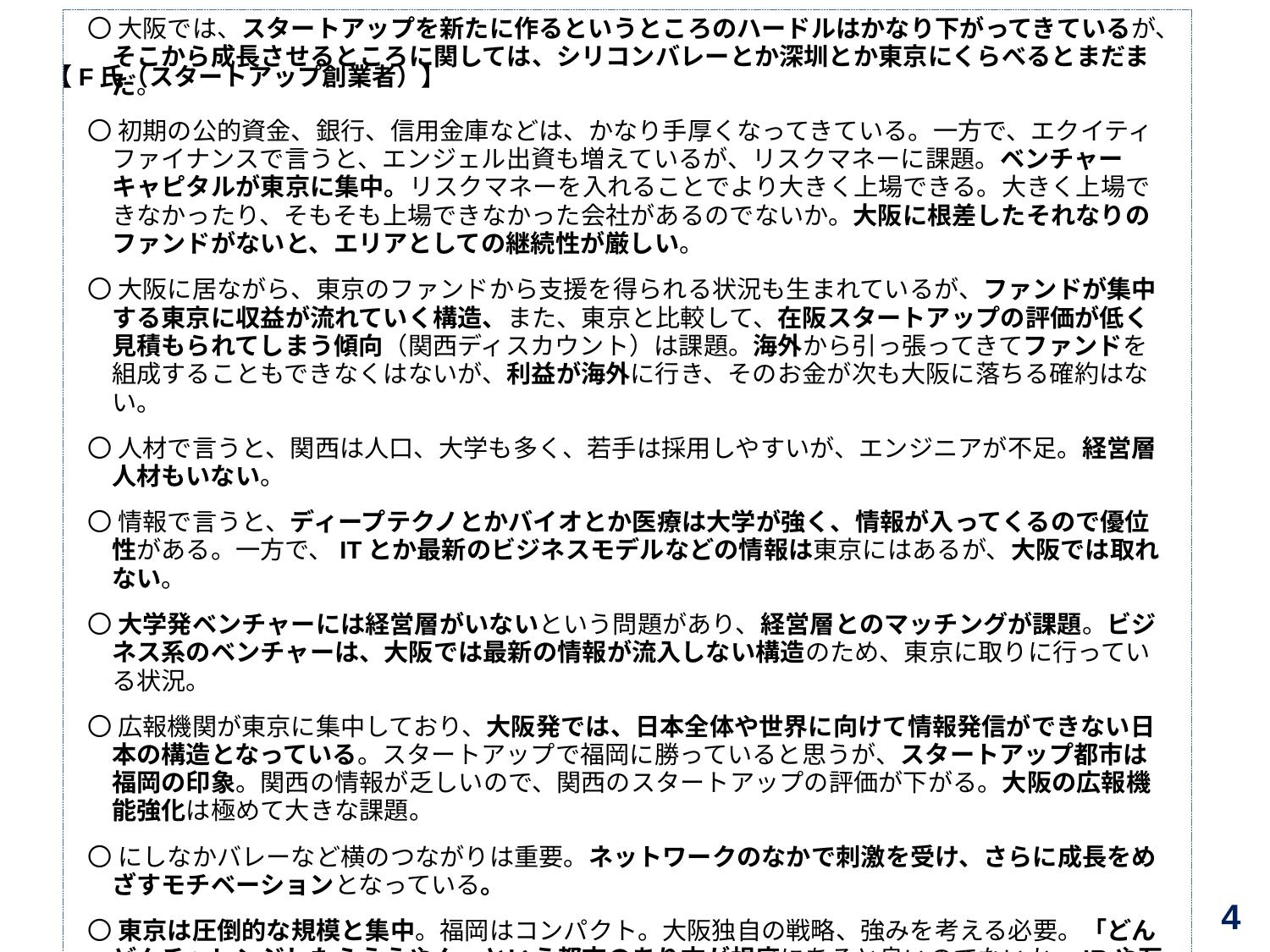

【F氏（スタートアップ創業者）】
〇 大阪では、スタートアップを新たに作るというところのハードルはかなり下がってきているが、そこから成長させるところに関しては、シリコンバレーとか深圳とか東京にくらべるとまだまだ。
〇 初期の公的資金、銀行、信用金庫などは、かなり手厚くなってきている。一方で、エクイティファイナンスで言うと、エンジェル出資も増えているが、リスクマネーに課題。ベンチャーキャピタルが東京に集中。リスクマネーを入れることでより大きく上場できる。大きく上場できなかったり、そもそも上場できなかった会社があるのでないか。大阪に根差したそれなりのファンドがないと、エリアとしての継続性が厳しい。
〇 大阪に居ながら、東京のファンドから支援を得られる状況も生まれているが、ファンドが集中する東京に収益が流れていく構造、また、東京と比較して、在阪スタートアップの評価が低く見積もられてしまう傾向（関西ディスカウント）は課題。海外から引っ張ってきてファンドを組成することもできなくはないが、利益が海外に行き、そのお金が次も大阪に落ちる確約はない。
〇 人材で言うと、関西は人口、大学も多く、若手は採用しやすいが、エンジニアが不足。経営層人材もいない。
〇 情報で言うと、ディープテクノとかバイオとか医療は大学が強く、情報が入ってくるので優位性がある。一方で、ITとか最新のビジネスモデルなどの情報は東京にはあるが、大阪では取れない。
〇 大学発ベンチャーには経営層がいないという問題があり、経営層とのマッチングが課題。ビジネス系のベンチャーは、大阪では最新の情報が流入しない構造のため、東京に取りに行っている状況。
〇 広報機関が東京に集中しており、大阪発では、日本全体や世界に向けて情報発信ができない日本の構造となっている。スタートアップで福岡に勝っていると思うが、スタートアップ都市は福岡の印象。関西の情報が乏しいので、関西のスタートアップの評価が下がる。大阪の広報機能強化は極めて大きな課題。
〇 にしなかバレーなど横のつながりは重要。ネットワークのなかで刺激を受け、さらに成長をめざすモチベーションとなっている。
〇 東京は圧倒的な規模と集中。福岡はコンパクト。大阪独自の戦略、強みを考える必要。「どんどんチャレンジしたらええやん」という都市のあり方が根底にあると良いのでないか。IRや万博を使ったわかりやすいビジョンを発信し人が集まってくるとよい。
4